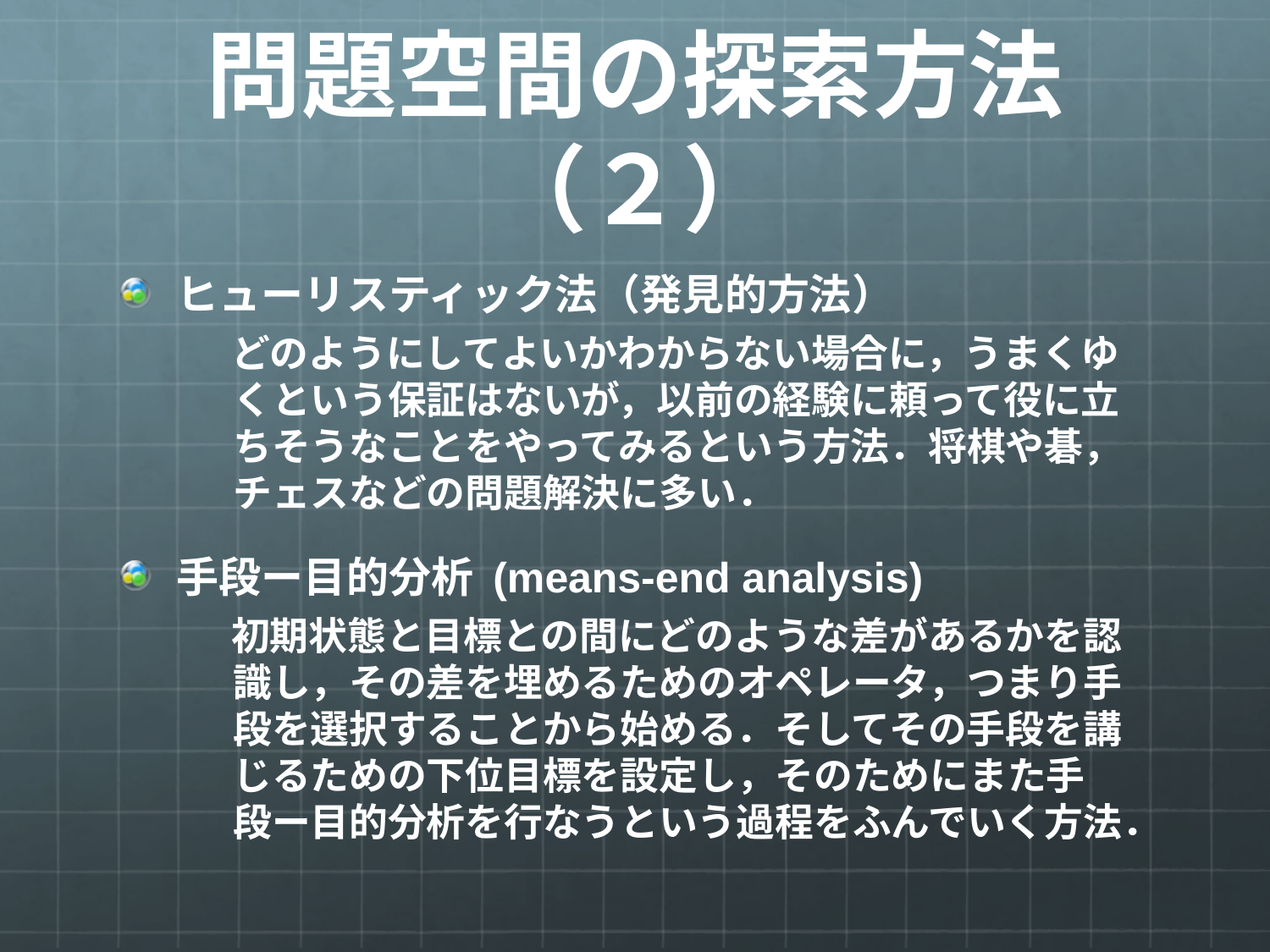

# 問題空間の探索方法（２）
ヒューリスティック法（発見的方法）
どのようにしてよいかわからない場合に，うまくゆくという保証はないが，以前の経験に頼って役に立ちそうなことをやってみるという方法．将棋や碁，チェスなどの問題解決に多い．
手段ー目的分析 (means-end analysis)
初期状態と目標との間にどのような差があるかを認識し，その差を埋めるためのオペレータ，つまり手段を選択することから始める．そしてその手段を講じるための下位目標を設定し，そのためにまた手段ー目的分析を行なうという過程をふんでいく方法．